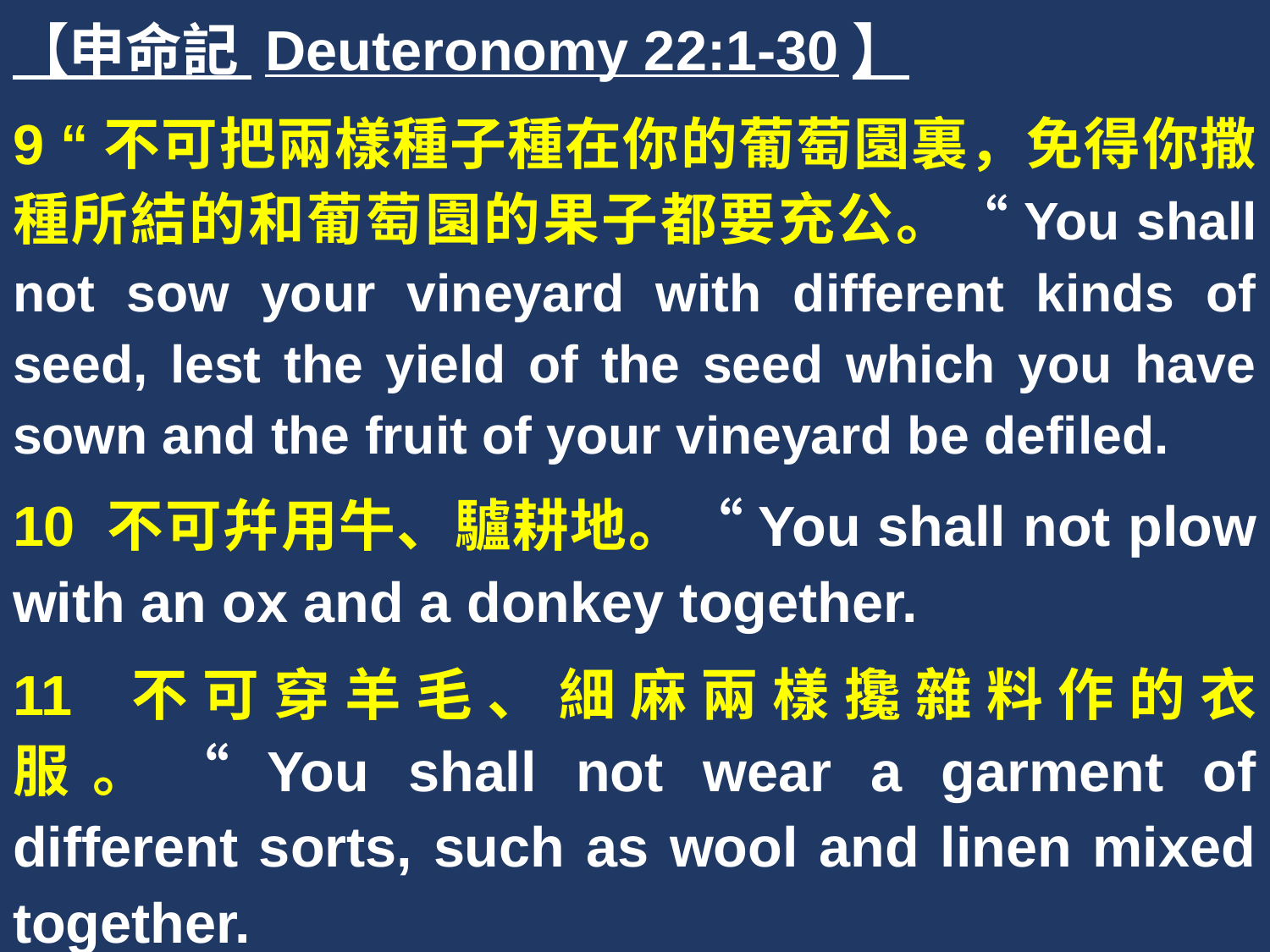

【申命記 Deuteronomy 22:1-30】
9 “不可把兩樣種子種在你的葡萄園裏，免得你撒種所結的和葡萄園的果子都要充公。“You shall not sow your vineyard with different kinds of seed, lest the yield of the seed which you have sown and the fruit of your vineyard be defiled.
10 不可幷用牛、驢耕地。“You shall not plow with an ox and a donkey together.
11 不可穿羊毛、細麻兩樣攙雜料作的衣服。“You shall not wear a garment of different sorts, such as wool and linen mixed together.